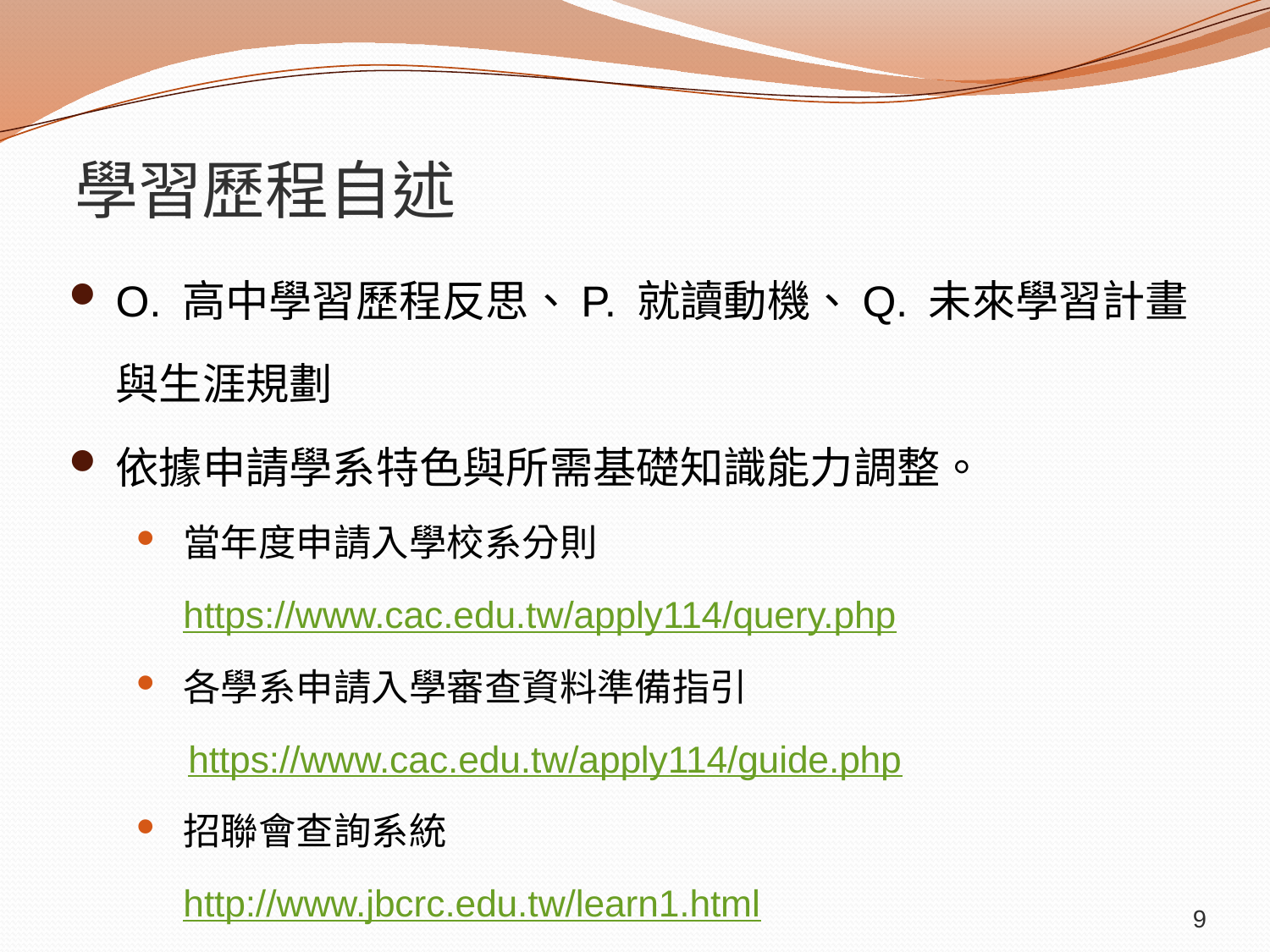

# 學習歷程自述
O. 高中學習歷程反思、P. 就讀動機、Q. 未來學習計畫與生涯規劃
依據申請學系特色與所需基礎知識能力調整。
當年度申請入學校系分則
https://www.cac.edu.tw/apply114/query.php
各學系申請入學審查資料準備指引
     https://www.cac.edu.tw/apply114/guide.php
招聯會查詢系統
http://www.jbcrc.edu.tw/learn1.html
9